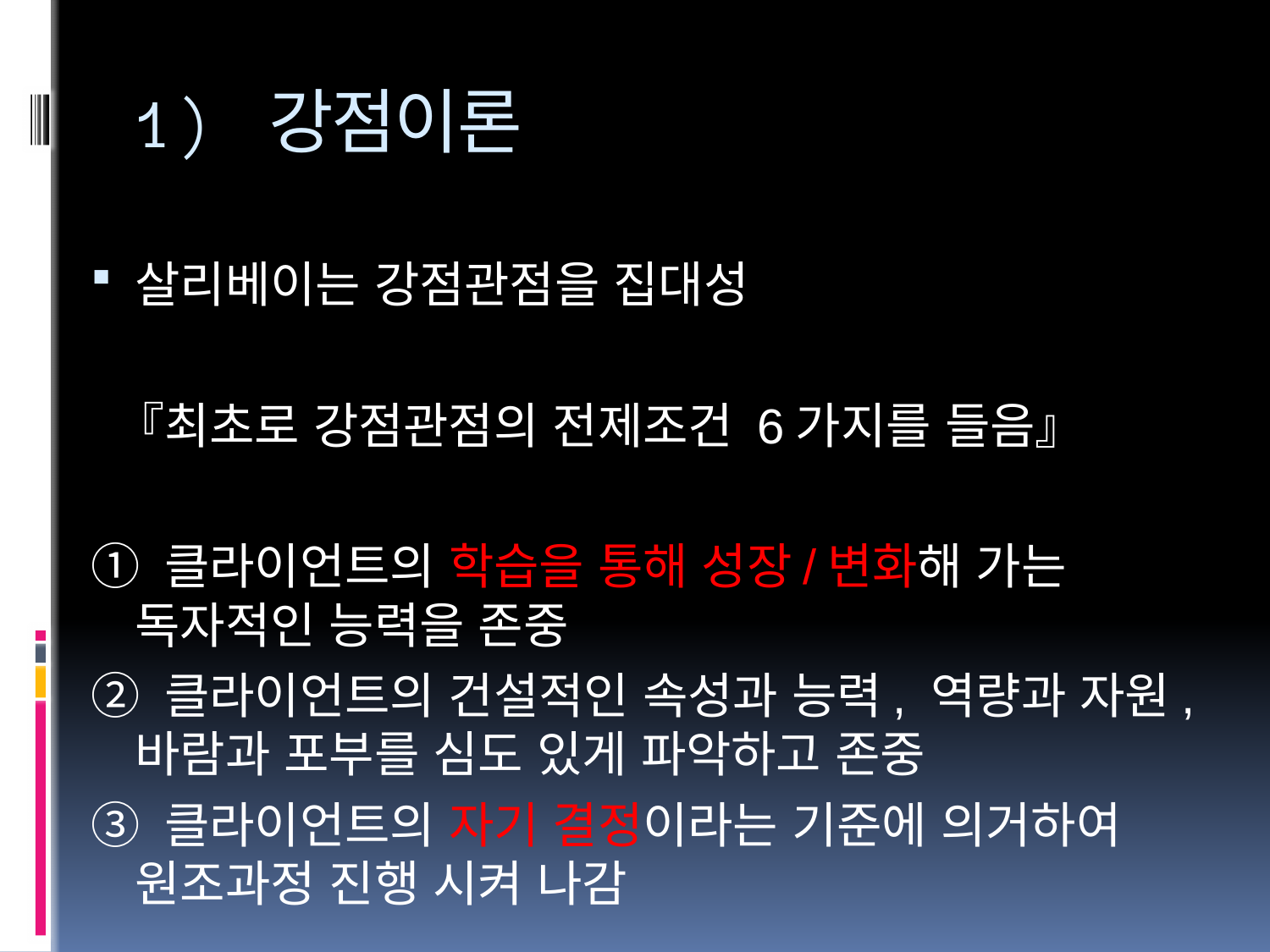

# 1) 강점이론
살리베이는 강점관점을 집대성

 『최초로 강점관점의 전제조건 6가지를 들음』

① 클라이언트의 학습을 통해 성장/변화해 가는 독자적인 능력을 존중
② 클라이언트의 건설적인 속성과 능력, 역량과 자원, 바람과 포부를 심도 있게 파악하고 존중
③ 클라이언트의 자기 결정이라는 기준에 의거하여 원조과정 진행 시켜 나감